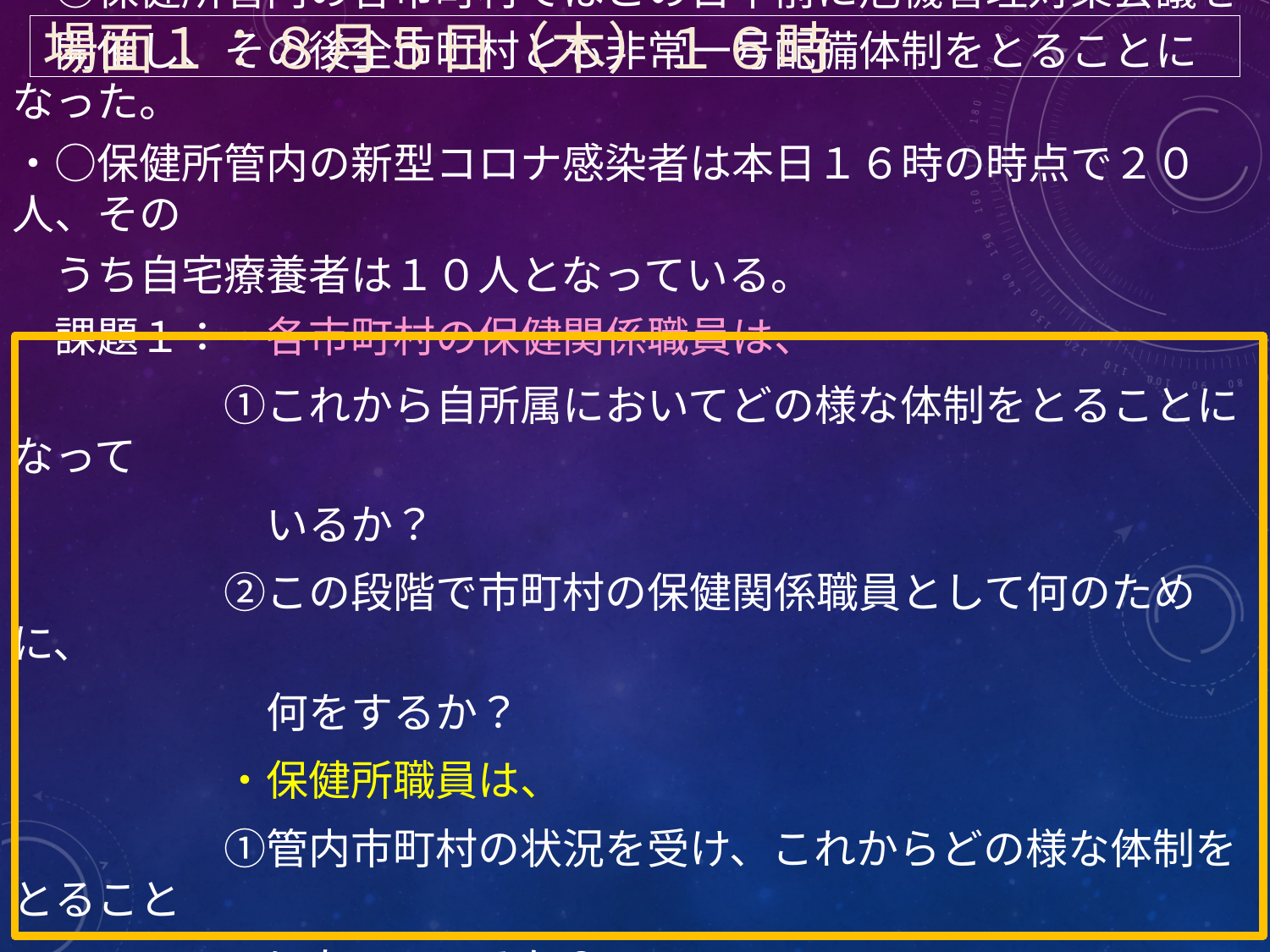

場面１：８月５日（木）１６時
・○保健所管内の各市町村ではこの日午前に危機管理対策会議を
　開催し、その後全市町村とも非常一号配備体制をとることになった。
・○保健所管内の新型コロナ感染者は本日１６時の時点で２０人、その
　うち自宅療養者は１０人となっている。
　課題１：・各市町村の保健関係職員は、
　　　　　①これから自所属においてどの様な体制をとることになって
　　　　　　いるか？
　　　　　②この段階で市町村の保健関係職員として何のために、
　　　　　　何をするか？
　　　　　・保健所職員は、
　　　　　①管内市町村の状況を受け、これからどの様な体制をとること
　　　　　　になっているか？
　　　　　②保健所として何のために、何をするか？

2